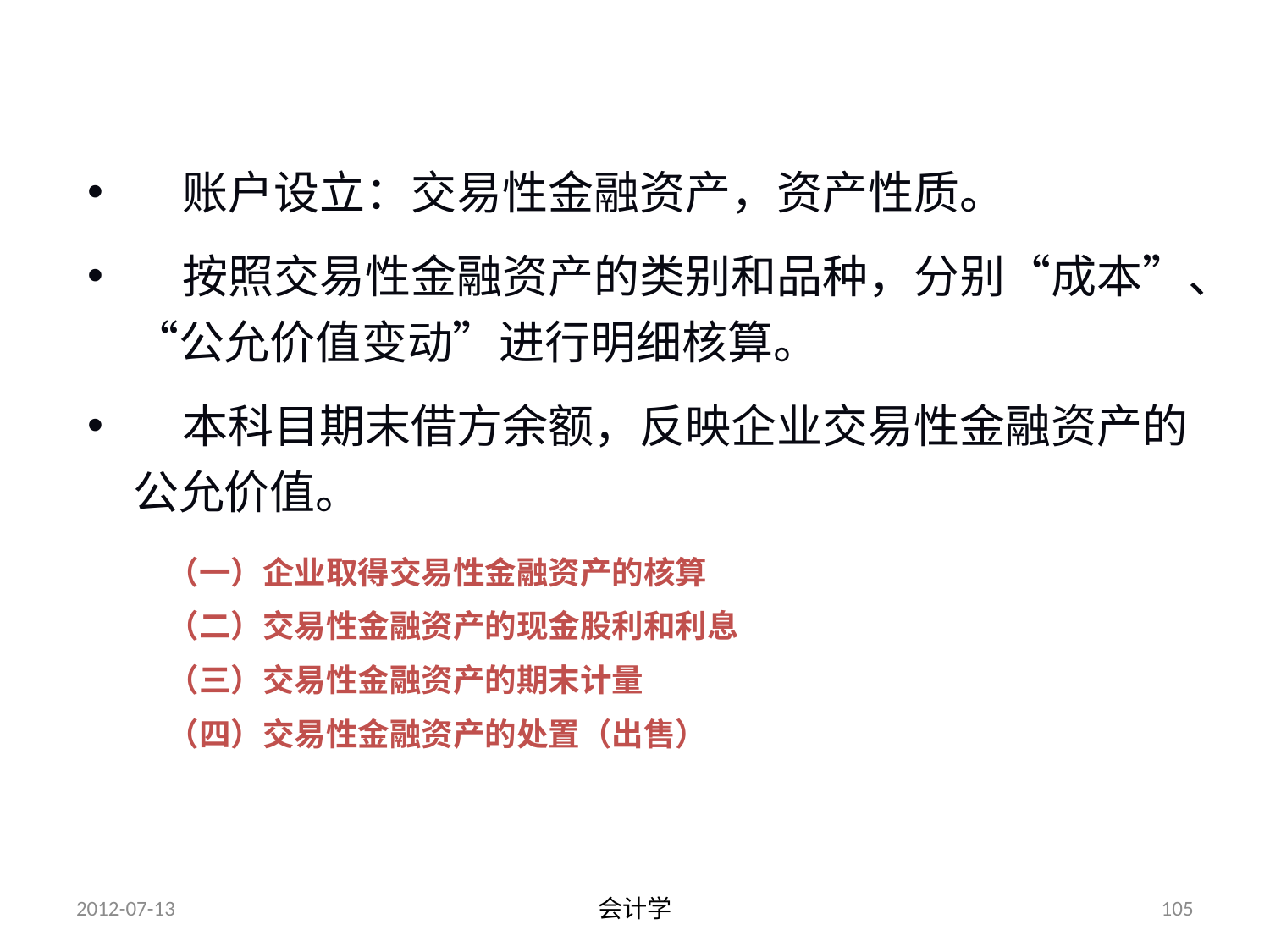

# 二、交易性金融资产的核算
    账户设立：交易性金融资产，资产性质。
    按照交易性金融资产的类别和品种，分别“成本”、“公允价值变动”进行明细核算。
    本科目期末借方余额，反映企业交易性金融资产的公允价值。
（一）企业取得交易性金融资产的核算
（二）交易性金融资产的现金股利和利息
（三）交易性金融资产的期末计量
（四）交易性金融资产的处置（出售）
2012-07-13
会计学
105